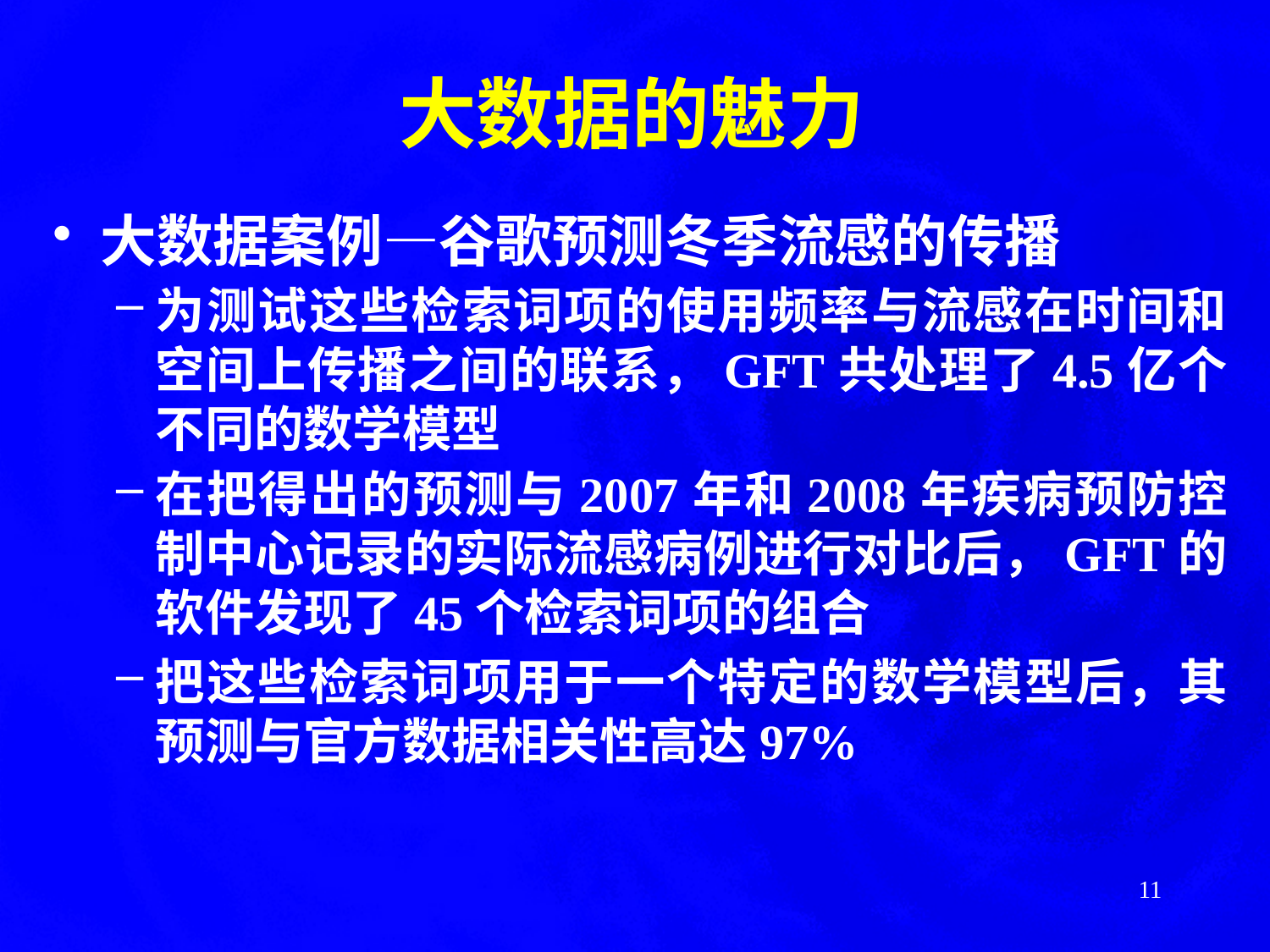

大数据的魅力
大数据案例—谷歌预测冬季流感的传播
为测试这些检索词项的使用频率与流感在时间和空间上传播之间的联系，GFT共处理了4.5亿个不同的数学模型
在把得出的预测与2007年和2008年疾病预防控制中心记录的实际流感病例进行对比后，GFT的软件发现了45个检索词项的组合
把这些检索词项用于一个特定的数学模型后，其预测与官方数据相关性高达97%

11